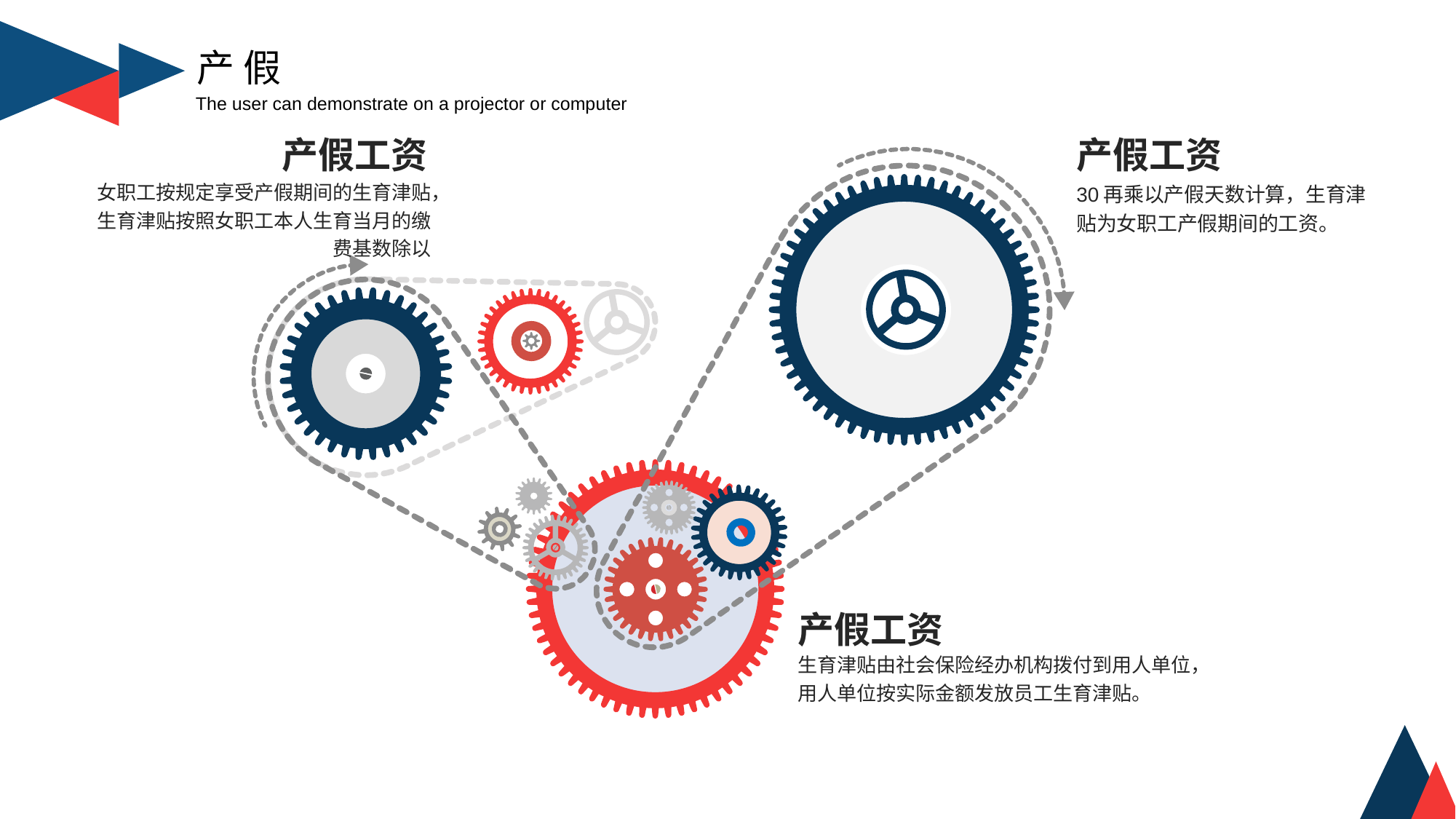

产 假
The user can demonstrate on a projector or computer
产假工资
30再乘以产假天数计算，生育津贴为女职工产假期间的工资。
产假工资
女职工按规定享受产假期间的生育津贴，生育津贴按照女职工本人生育当月的缴费基数除以

产假工资
生育津贴由社会保险经办机构拨付到用人单位，用人单位按实际金额发放员工生育津贴。